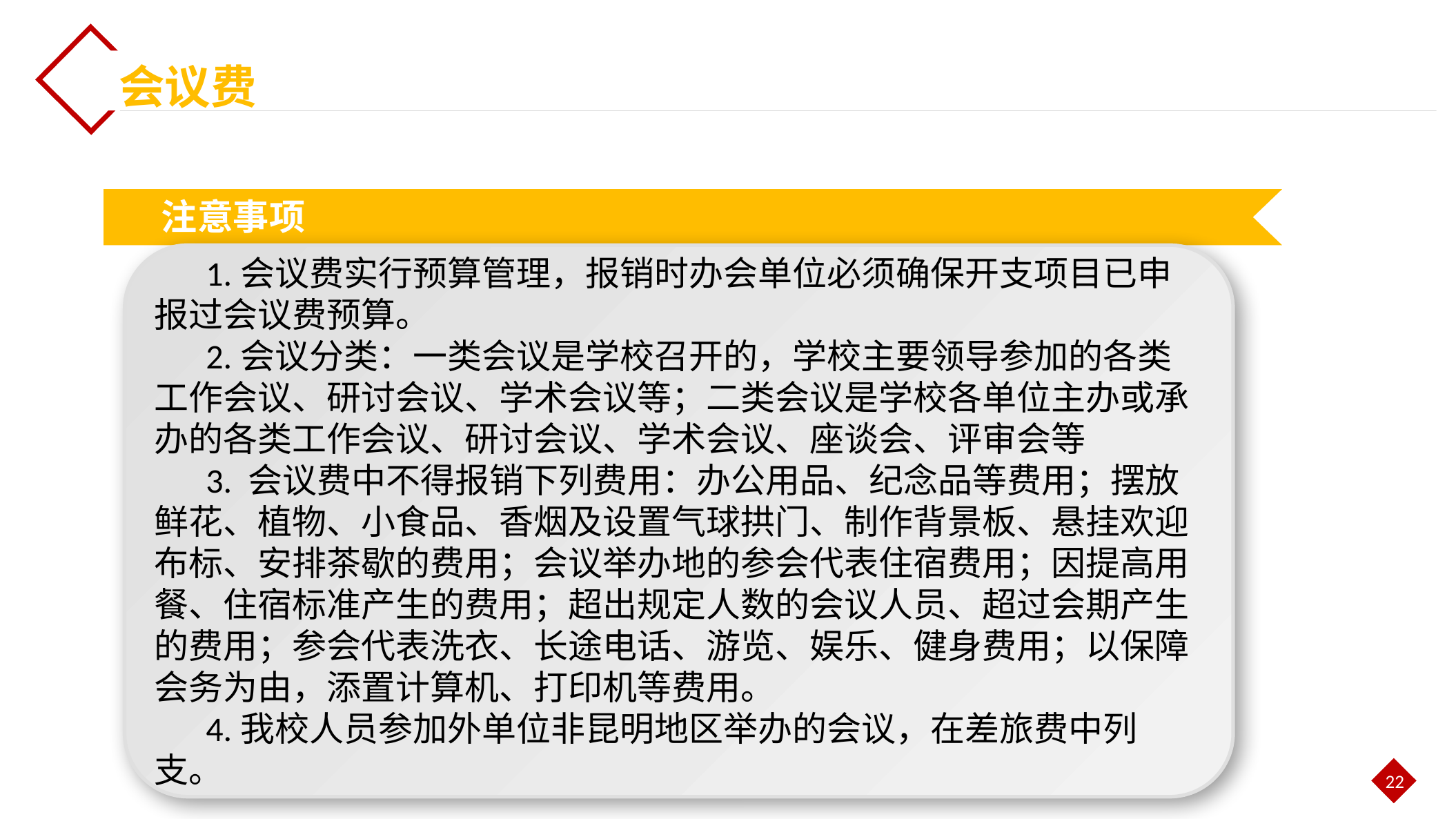

会议费
注意事项

1.会议费实行预算管理，报销时办会单位必须确保开支项目已申报过会议费预算。
2.会议分类：一类会议是学校召开的，学校主要领导参加的各类工作会议、研讨会议、学术会议等；二类会议是学校各单位主办或承办的各类工作会议、研讨会议、学术会议、座谈会、评审会等
3. 会议费中不得报销下列费用：办公用品、纪念品等费用；摆放鲜花、植物、小食品、香烟及设置气球拱门、制作背景板、悬挂欢迎布标、安排茶歇的费用；会议举办地的参会代表住宿费用；因提高用餐、住宿标准产生的费用；超出规定人数的会议人员、超过会期产生的费用；参会代表洗衣、长途电话、游览、娱乐、健身费用；以保障会务为由，添置计算机、打印机等费用。
4.我校人员参加外单位非昆明地区举办的会议，在差旅费中列支。